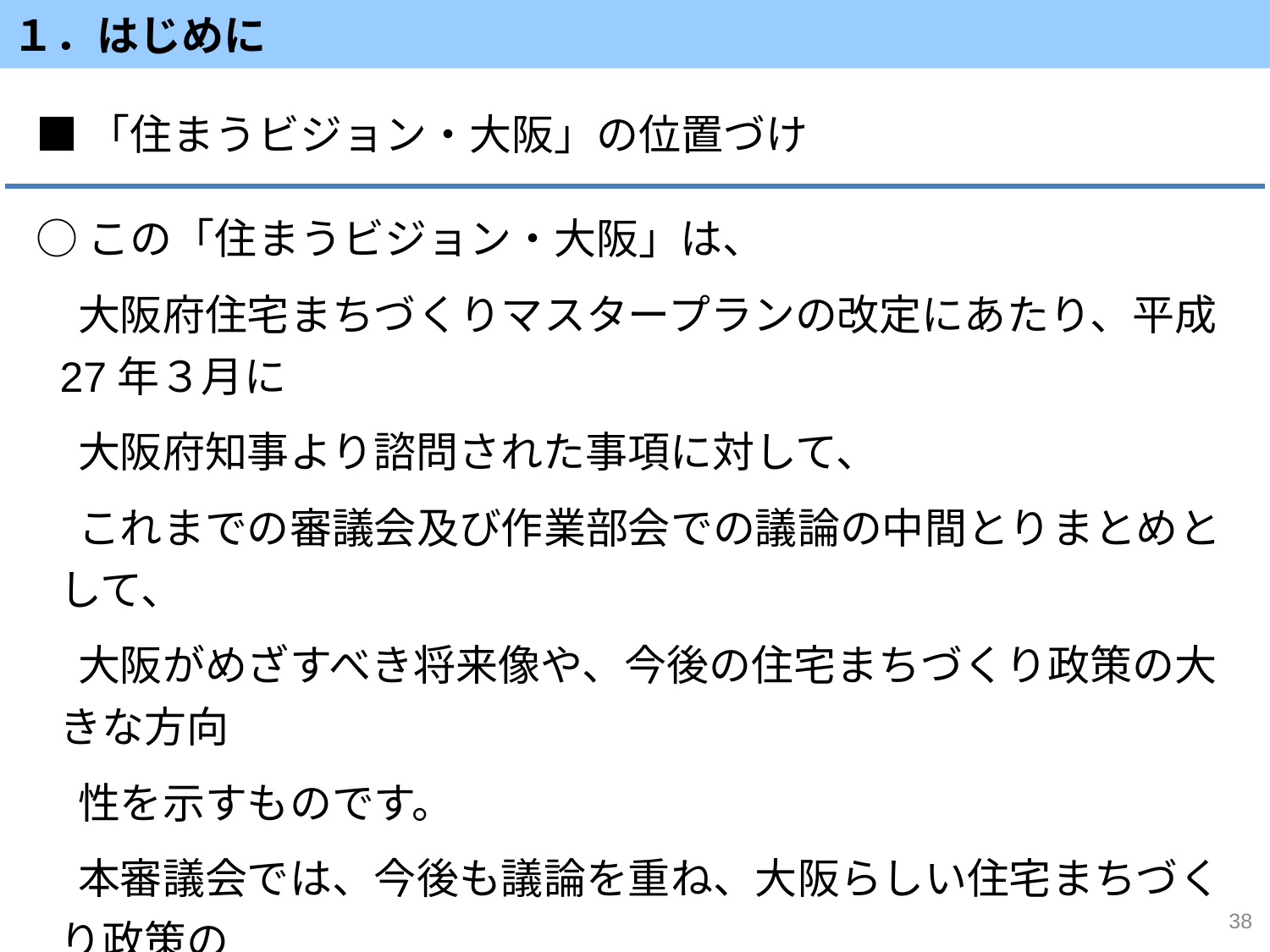

１．はじめに
■「住まうビジョン・大阪」の位置づけ
○この「住まうビジョン・大阪」は、
　大阪府住宅まちづくりマスタープランの改定にあたり、平成27年３月に
　大阪府知事より諮問された事項に対して、
　これまでの審議会及び作業部会での議論の中間とりまとめとして、
　大阪がめざすべき将来像や、今後の住宅まちづくり政策の大きな方向
　性を示すものです。
　本審議会では、今後も議論を重ね、大阪らしい住宅まちづくり政策の
　あり方について、具体的な施策の方向性を含め、
　答申をとりまとめていきます。
38